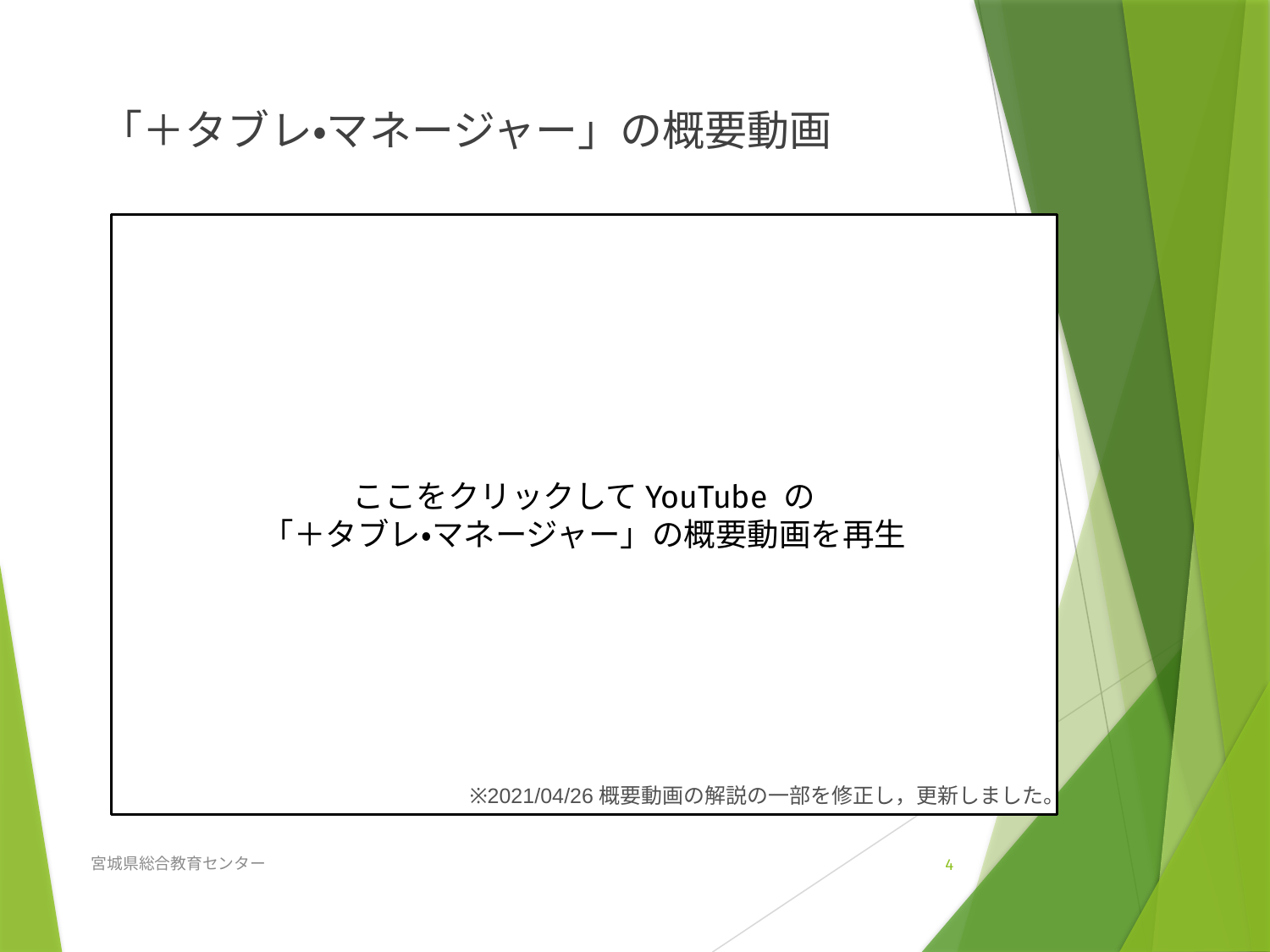

「＋タブレ・マネージャー」の概要動画
ここをクリックしてYouTube の
「＋タブレ・マネージャー」の概要動画を再生
※2021/04/26概要動画の解説の一部を修正し，更新しました。
宮城県総合教育センター
4